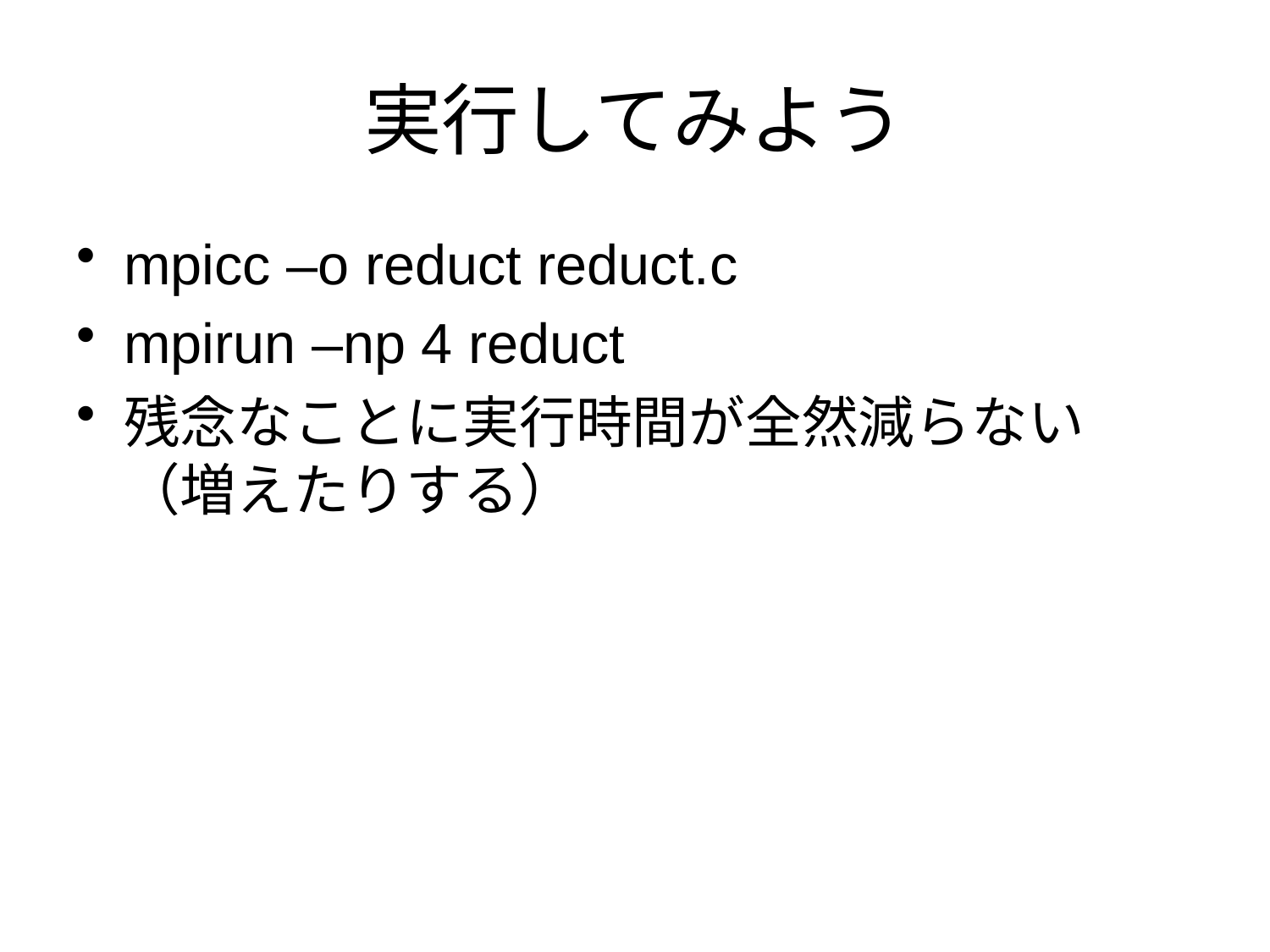

# 実行してみよう
mpicc –o reduct reduct.c
mpirun –np 4 reduct
残念なことに実行時間が全然減らない（増えたりする）